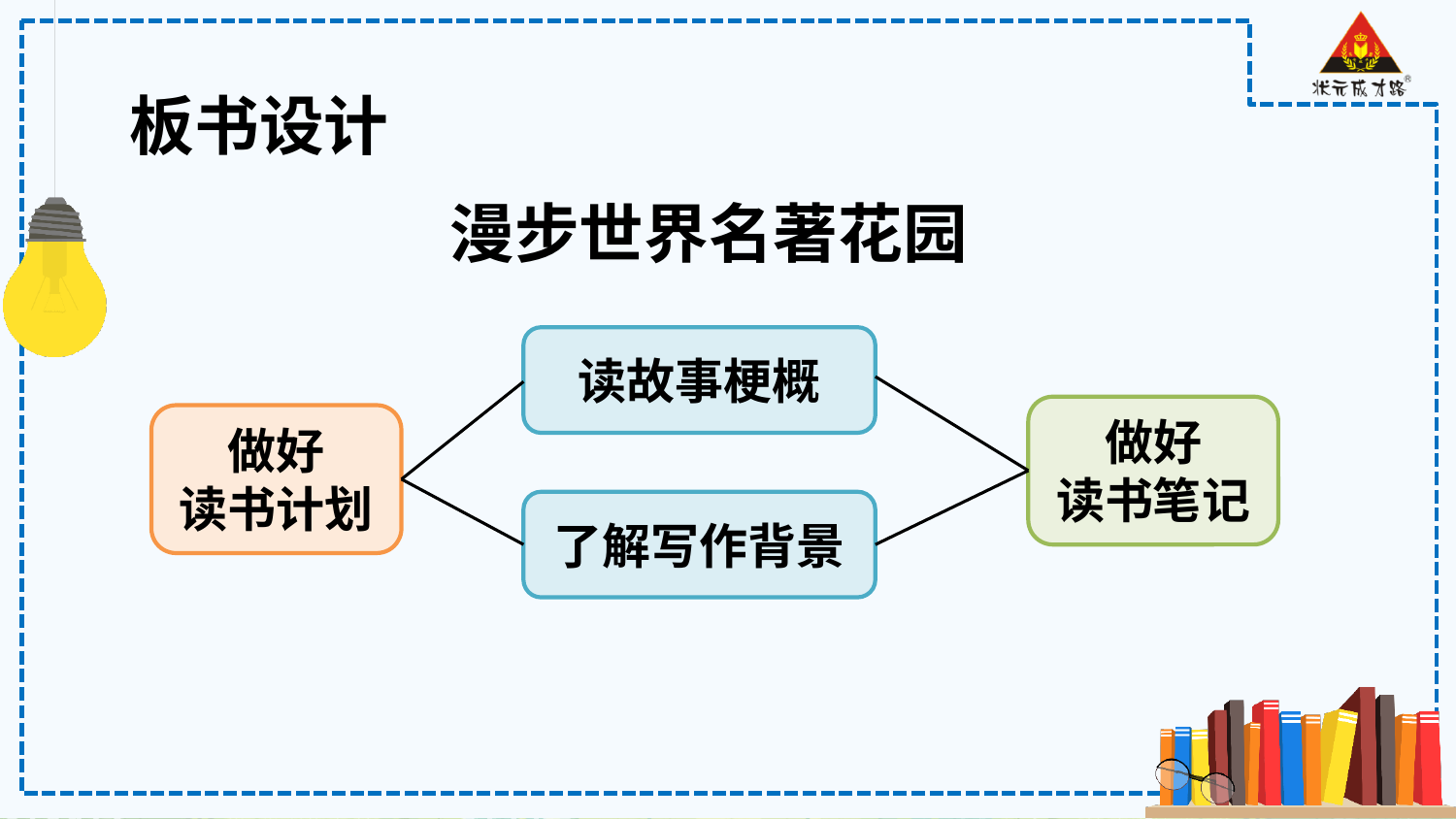

板书设计
漫步世界名著花园

读故事梗概
做好
读书笔记
做好
读书计划
了解写作背景